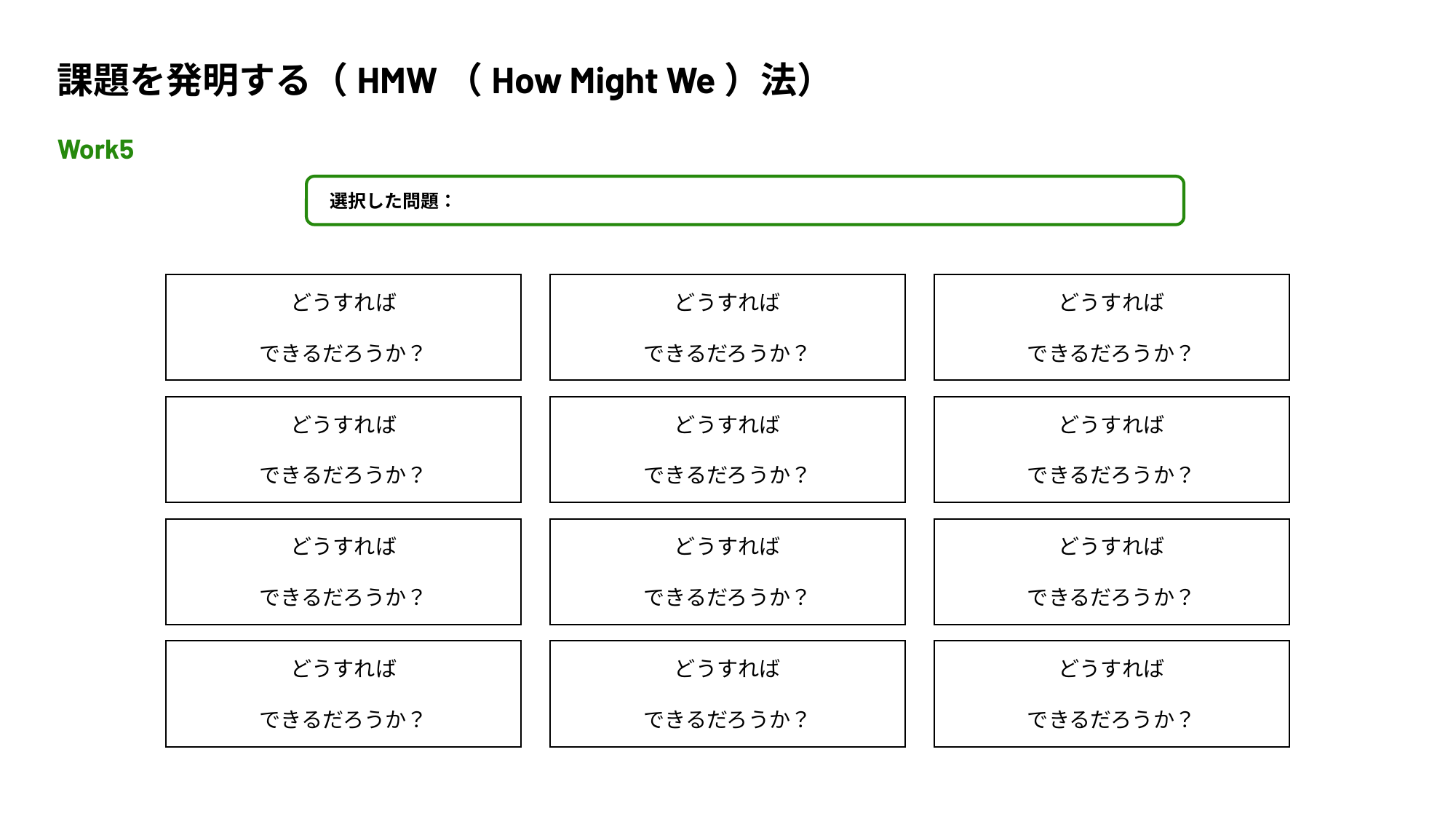

# 課題を発明する（HMW（How Might We）法）
Work5
    選択した問題：
どうすれば

できるだろうか？
どうすれば

できるだろうか？
どうすれば

できるだろうか？
どうすれば

できるだろうか？
どうすれば

できるだろうか？
どうすれば

できるだろうか？
どうすれば

できるだろうか？
どうすれば

できるだろうか？
どうすれば

できるだろうか？
どうすれば

できるだろうか？
どうすれば

できるだろうか？
どうすれば

できるだろうか？
6